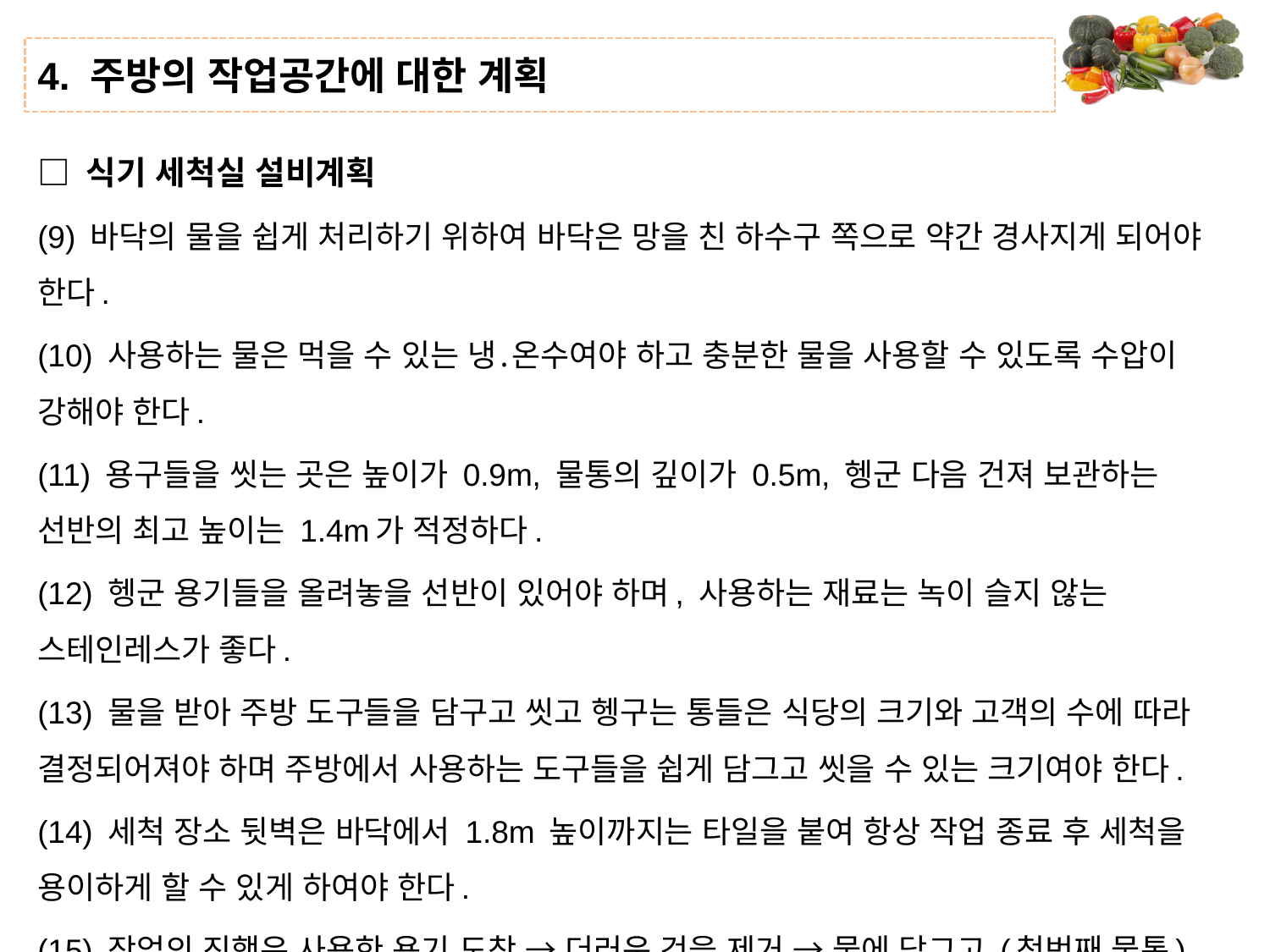

# 4. 주방의 작업공간에 대한 계획
□ 식기 세척실 설비계획
(9) 바닥의 물을 쉽게 처리하기 위하여 바닥은 망을 친 하수구 쪽으로 약간 경사지게 되어야 한다.
(10) 사용하는 물은 먹을 수 있는 냉․온수여야 하고 충분한 물을 사용할 수 있도록 수압이 강해야 한다.
(11) 용구들을 씻는 곳은 높이가 0.9m, 물통의 깊이가 0.5m, 헹군 다음 건져 보관하는 선반의 최고 높이는 1.4m가 적정하다.
(12) 헹군 용기들을 올려놓을 선반이 있어야 하며, 사용하는 재료는 녹이 슬지 않는 스테인레스가 좋다.
(13) 물을 받아 주방 도구들을 담구고 씻고 헹구는 통들은 식당의 크기와 고객의 수에 따라 결정되어져야 하며 주방에서 사용하는 도구들을 쉽게 담그고 씻을 수 있는 크기여야 한다.
(14) 세척 장소 뒷벽은 바닥에서 1.8m 높이까지는 타일을 붙여 항상 작업 종료 후 세척을 용이하게 할 수 있게 하여야 한다.
(15) 작업의 진행은 사용한 용기 도착 → 더러운 것을 제거 → 물에 담그고 (첫번째 물통) → 씻고(두번째 물통) → 헹구고(세번째 물통) → 물을 빼고 → 선반에 보관하는 순이다.